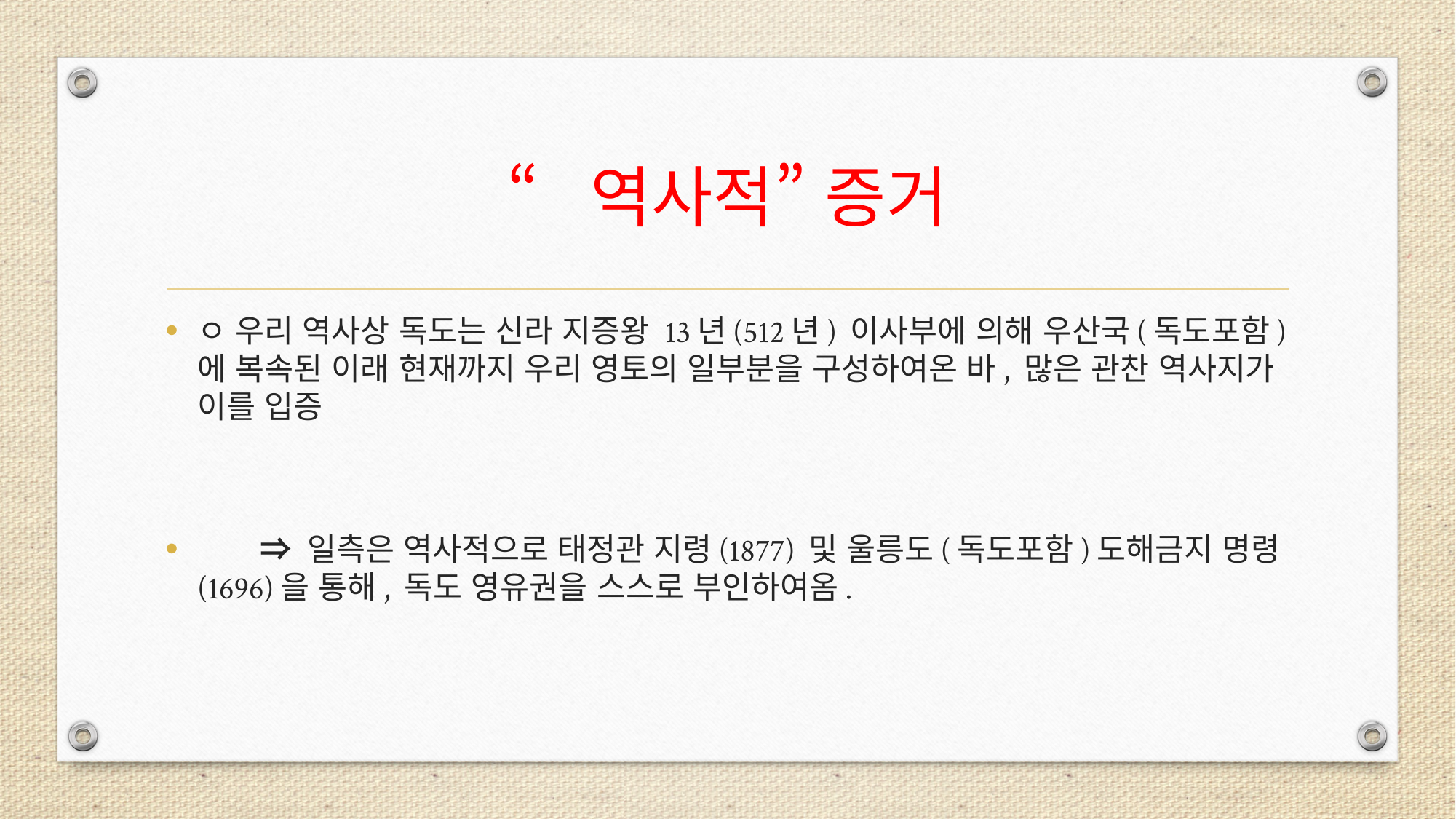

# “역사적” 증거
ㅇ 우리 역사상 독도는 신라 지증왕 13년(512년) 이사부에 의해 우산국(독도포함)에 복속된 이래 현재까지 우리 영토의 일부분을 구성하여온 바, 많은 관찬 역사지가 이를 입증

       ⇒ 일측은 역사적으로 태정관 지령(1877) 및 울릉도(독도포함)도해금지 명령(1696)을 통해, 독도 영유권을 스스로 부인하여옴.